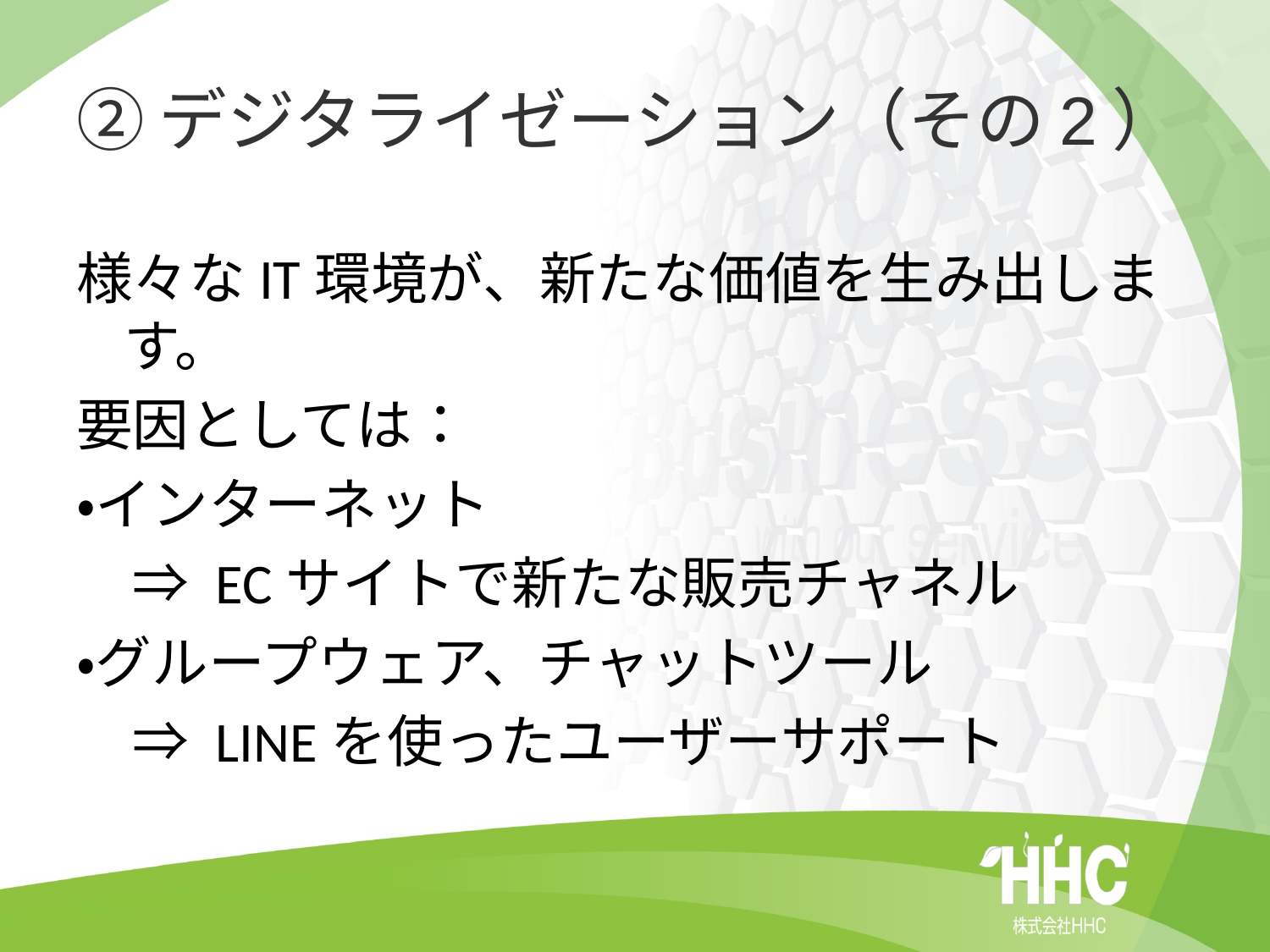

# ②デジタライゼーション（その2）
様々なIT環境が、新たな価値を生み出します。
要因としては：
・インターネット
　⇒ ECサイトで新たな販売チャネル
・グループウェア、チャットツール
　⇒ LINEを使ったユーザーサポート